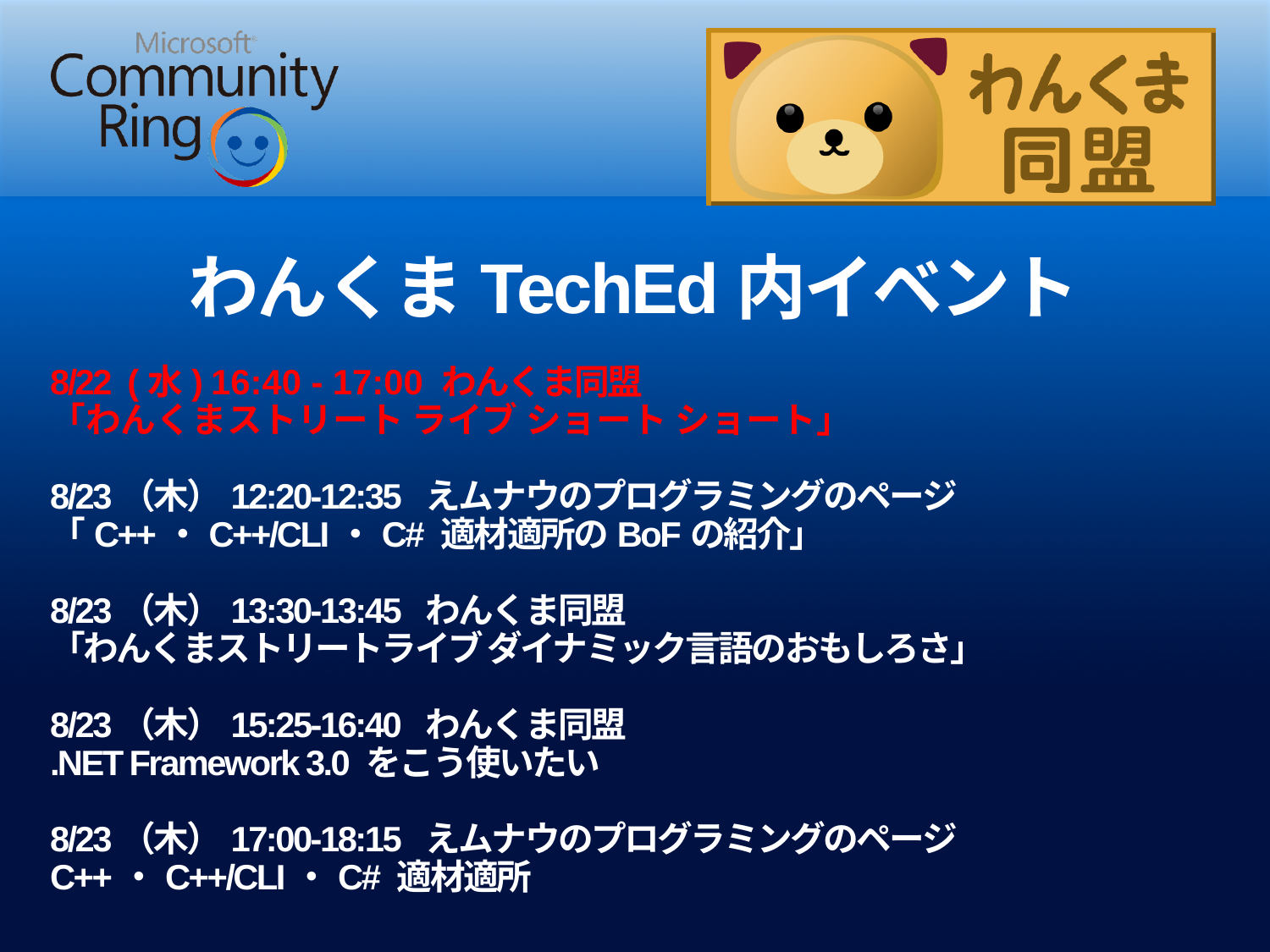

# わんくまTechEd内イベント
8/22  (水) 16:40 - 17:00 わんくま同盟
「わんくまストリート ライブ ショート ショート」

8/23（木）12:20-12:35  えムナウのプログラミングのページ
「C++・C++/CLI・C# 適材適所のBoFの紹介」

8/23（木）13:30-13:45  わんくま同盟
「わんくまストリートライブ ダイナミック言語のおもしろさ」

8/23（木）15:25-16:40  わんくま同盟
.NET Framework 3.0 をこう使いたい

8/23（木）17:00-18:15  えムナウのプログラミングのページ
C++・C++/CLI・C# 適材適所